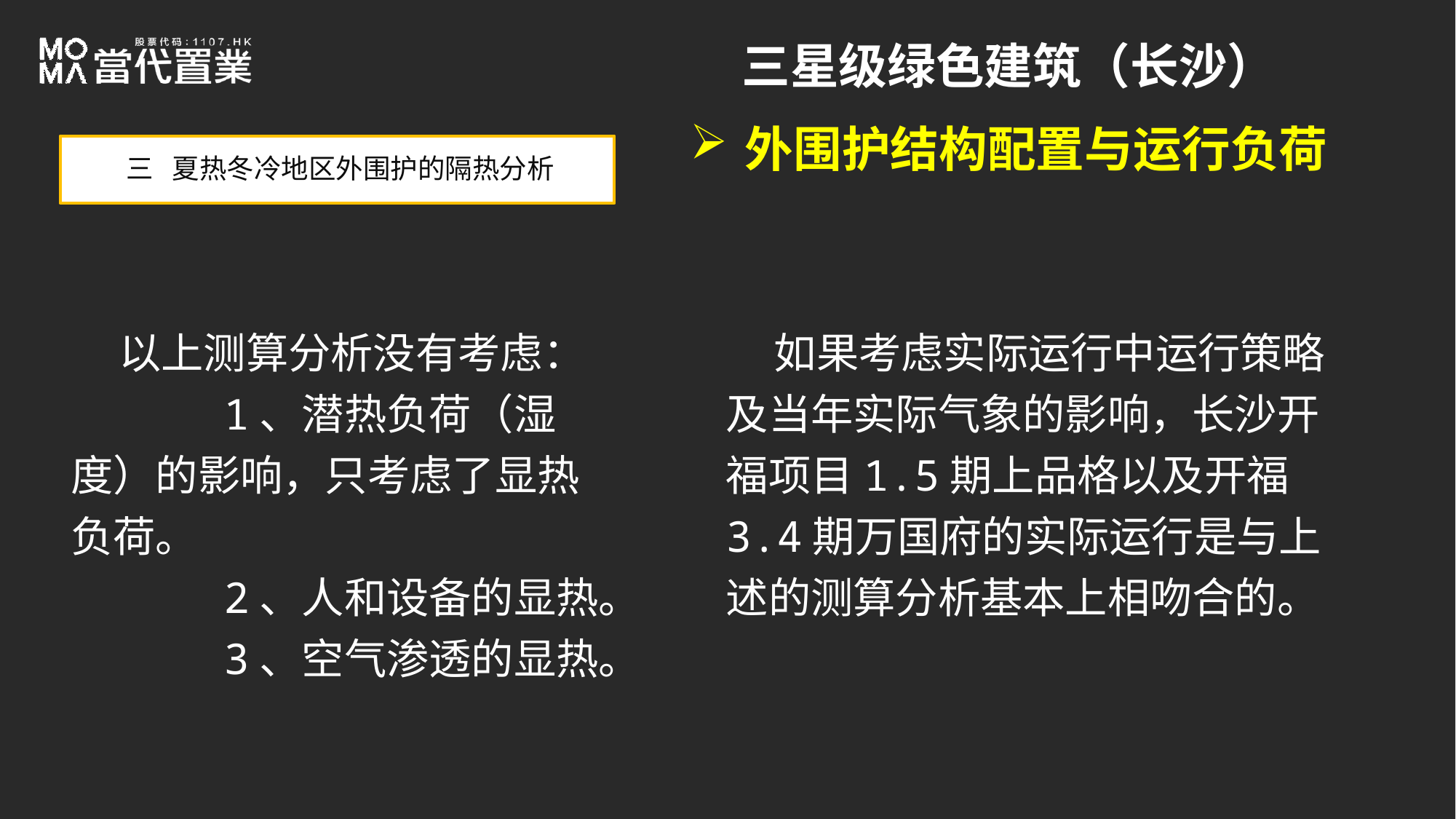

三星级绿色建筑（长沙）
外围护结构配置与运行负荷

三   夏热冬冷地区外围护的隔热分析
    以上测算分析没有考虑：
      1、潜热负荷（湿度）的影响，只考虑了显热负荷。
      2、人和设备的显热。
      3、空气渗透的显热。
    如果考虑实际运行中运行策略及当年实际气象的影响，长沙开福项目1.5期上品格以及开福3.4期万国府的实际运行是与上述的测算分析基本上相吻合的。